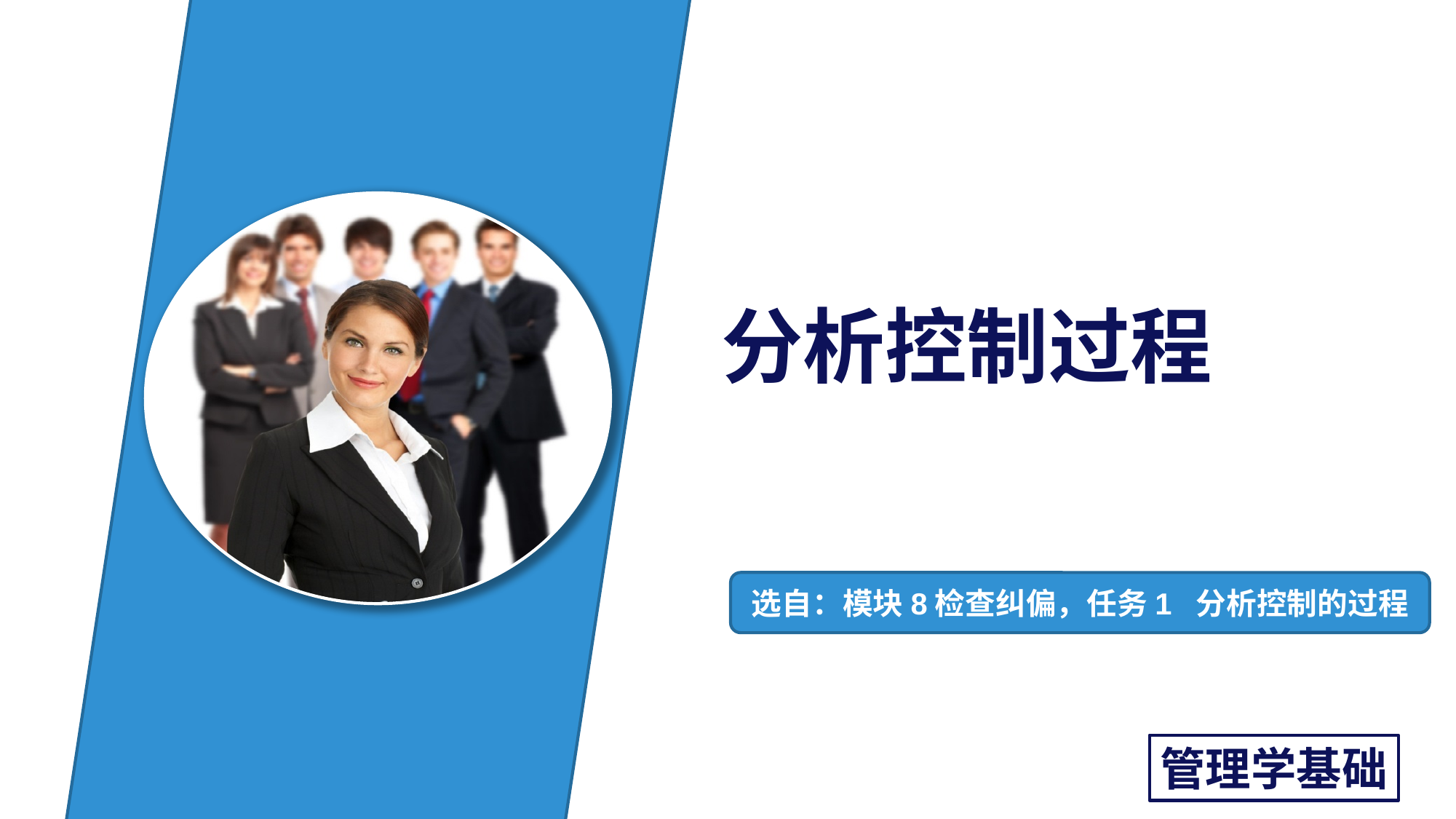

分析控制过程
选自：模块8检查纠偏，任务1  分析控制的过程
管理学基础
管理学基